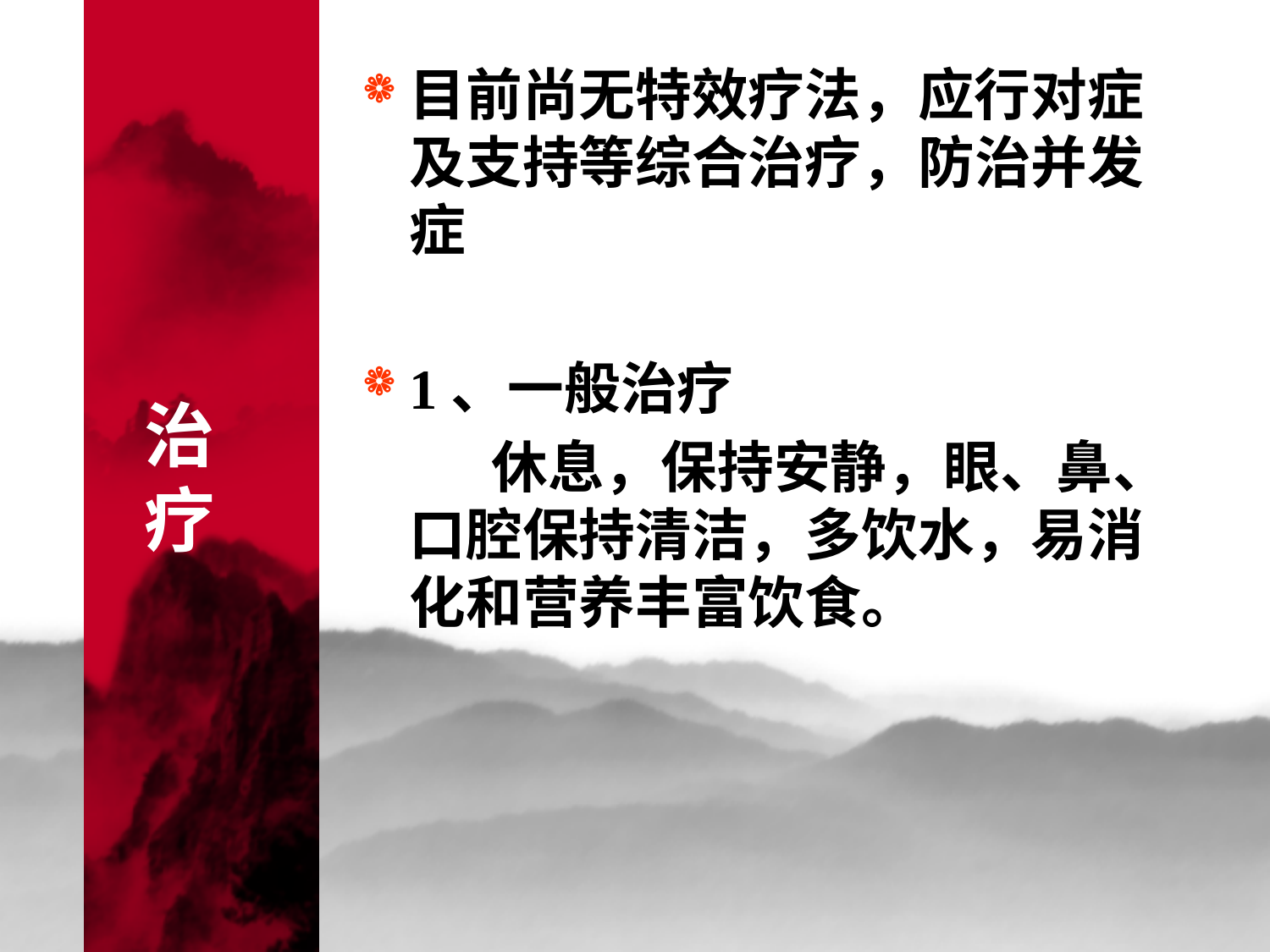

# 治 疗
目前尚无特效疗法，应行对症及支持等综合治疗，防治并发症

1、一般治疗
         休息，保持安静，眼、鼻、口腔保持清洁，多饮水，易消化和营养丰富饮食。